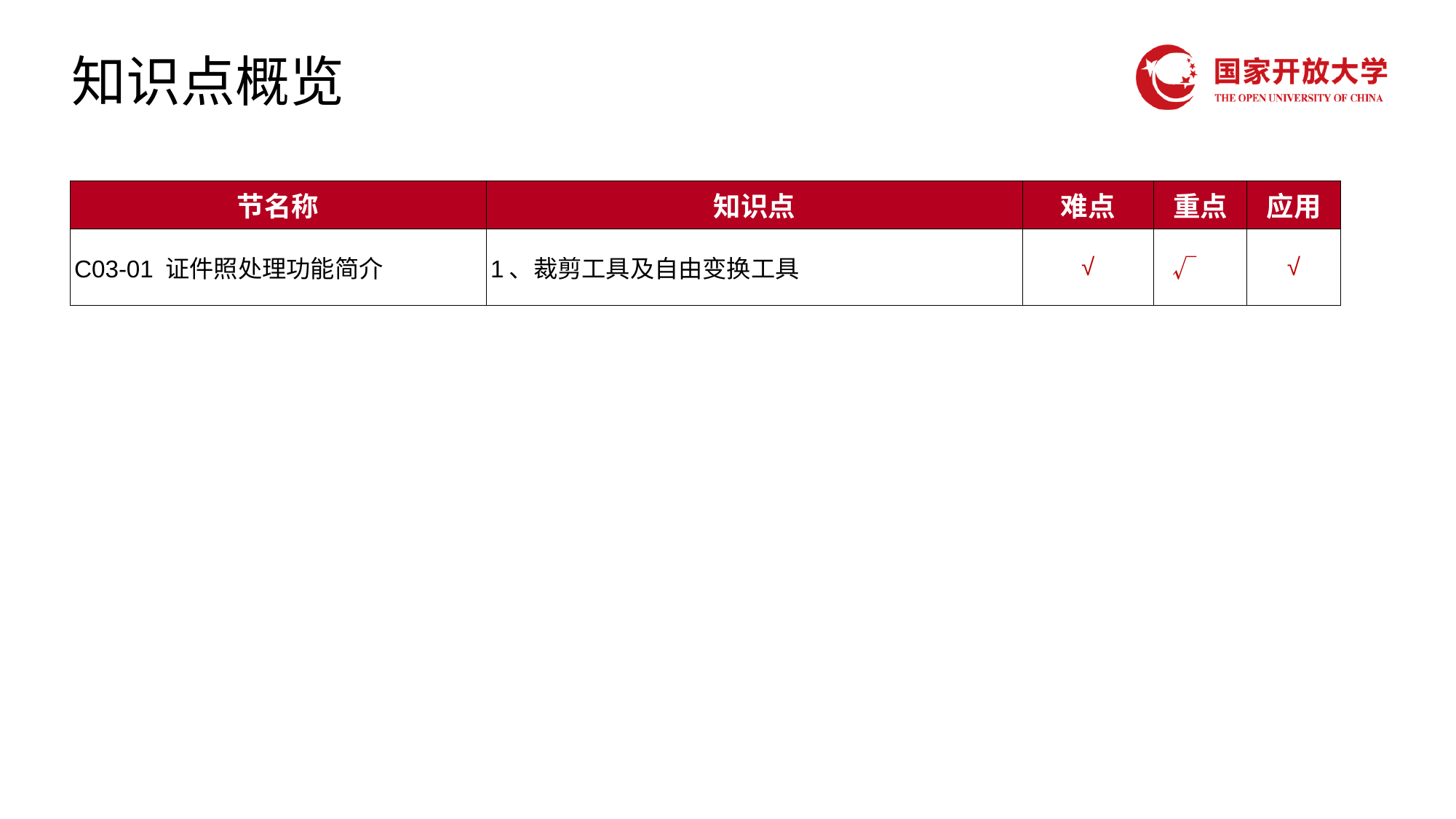

# 知识点概览
| 节名称 | 知识点 | 难点 | 重点 | 应用 |
| --- | --- | --- | --- | --- |
| C03-01 证件照处理功能简介 | 1、裁剪工具及自由变换工具 | √ | √ | √ |